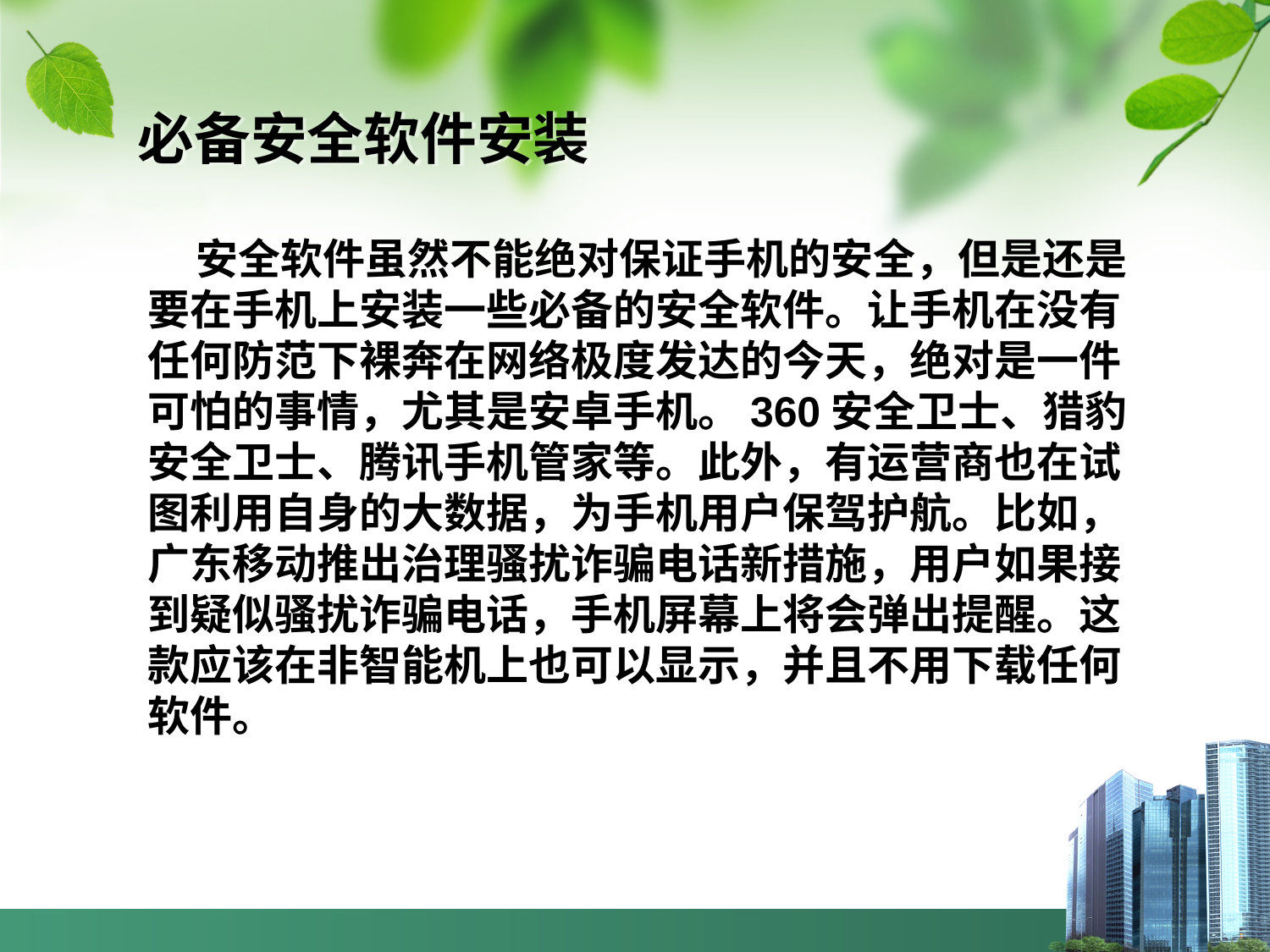

# 必备安全软件安装
    安全软件虽然不能绝对保证手机的安全，但是还是要在手机上安装一些必备的安全软件。让手机在没有任何防范下裸奔在网络极度发达的今天，绝对是一件可怕的事情，尤其是安卓手机。360安全卫士、猎豹安全卫士、腾讯手机管家等。此外，有运营商也在试图利用自身的大数据，为手机用户保驾护航。比如，广东移动推出治理骚扰诈骗电话新措施，用户如果接到疑似骚扰诈骗电话，手机屏幕上将会弹出提醒。这款应该在非智能机上也可以显示，并且不用下载任何软件。
1
总结一下，有几点四点：